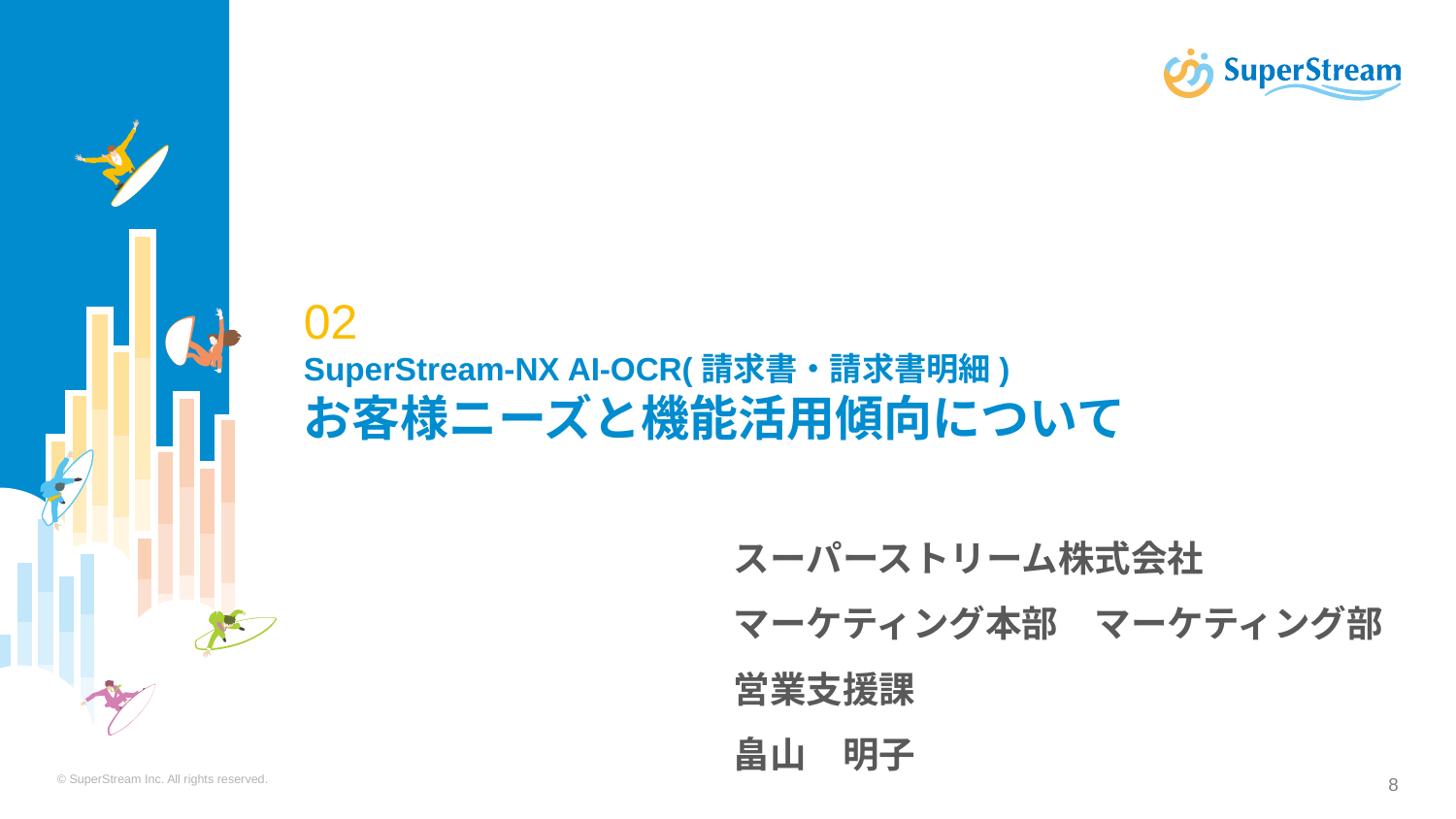

# 02 SuperStream-NX AI-OCR(請求書・請求書明細) お客様ニーズと機能活用傾向について
スーパーストリーム株式会社
マーケティング本部　マーケティング部
営業支援課
畠山　明子
© SuperStream Inc. All rights reserved.
8